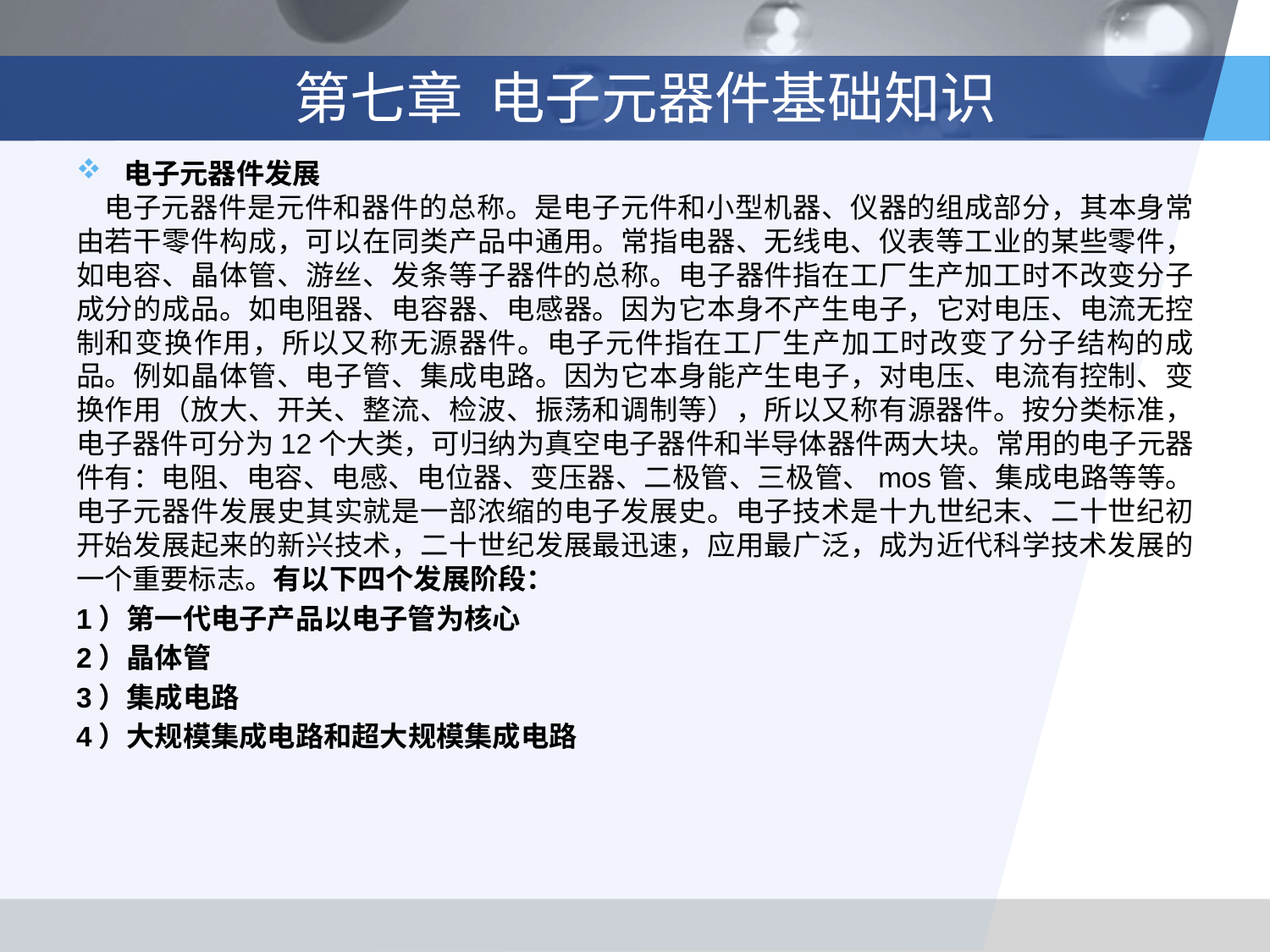

# 第七章  电子元器件基础知识
电子元器件发展
   电子元器件是元件和器件的总称。是电子元件和小型机器、仪器的组成部分，其本身常由若干零件构成，可以在同类产品中通用。常指电器、无线电、仪表等工业的某些零件，如电容、晶体管、游丝、发条等子器件的总称。电子器件指在工厂生产加工时不改变分子成分的成品。如电阻器、电容器、电感器。因为它本身不产生电子，它对电压、电流无控制和变换作用，所以又称无源器件。电子元件指在工厂生产加工时改变了分子结构的成品。例如晶体管、电子管、集成电路。因为它本身能产生电子，对电压、电流有控制、变换作用（放大、开关、整流、检波、振荡和调制等），所以又称有源器件。按分类标准，电子器件可分为12个大类，可归纳为真空电子器件和半导体器件两大块。常用的电子元器件有：电阻、电容、电感、电位器、变压器、二极管、三极管、mos管、集成电路等等。电子元器件发展史其实就是一部浓缩的电子发展史。电子技术是十九世纪末、二十世纪初开始发展起来的新兴技术，二十世纪发展最迅速，应用最广泛，成为近代科学技术发展的一个重要标志。有以下四个发展阶段：
1）第一代电子产品以电子管为核心
2）晶体管
3）集成电路
4）大规模集成电路和超大规模集成电路